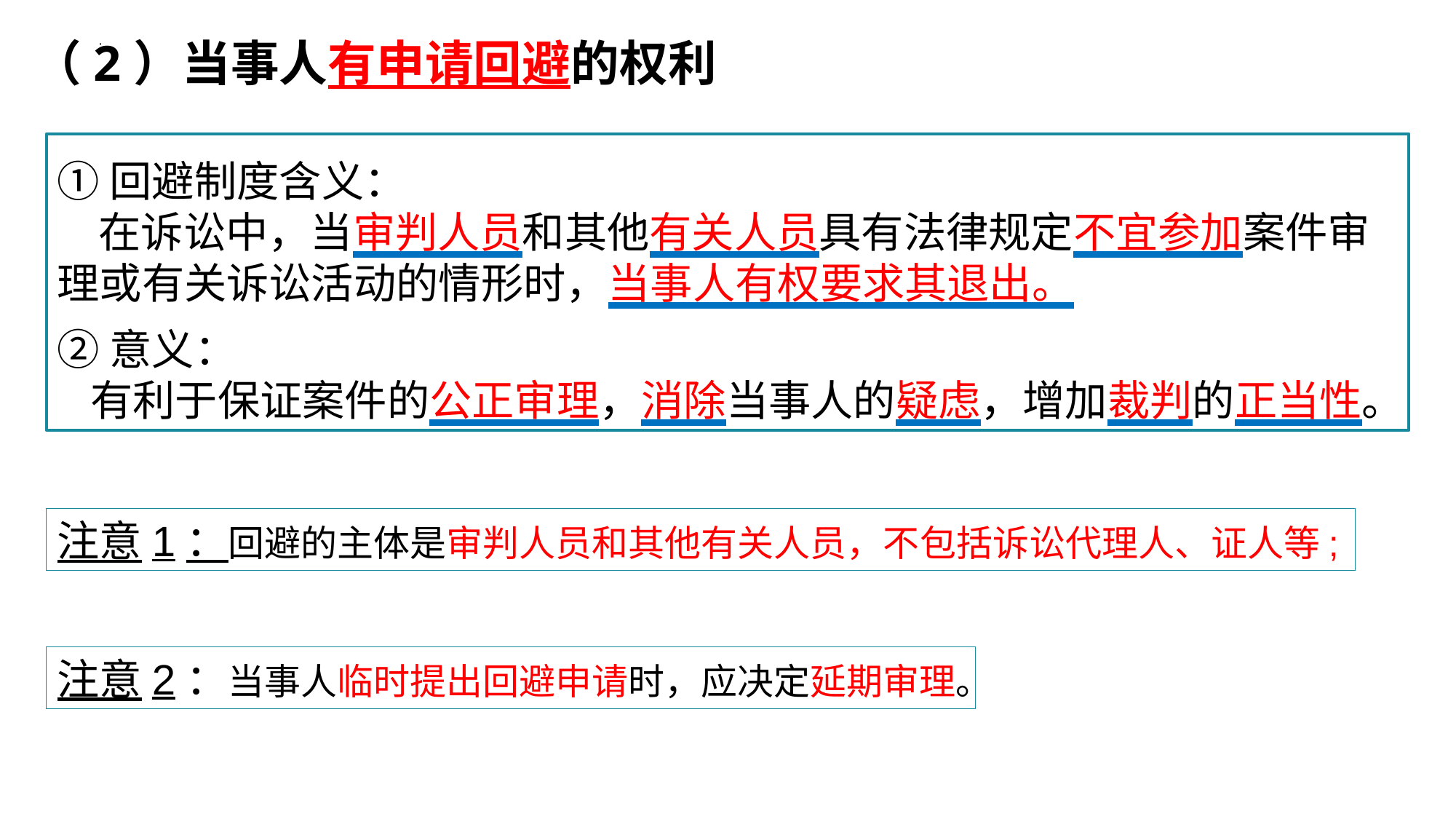

（2）当事人有申请回避的权利
①回避制度含义：
    在诉讼中，当审判人员和其他有关人员具有法律规定不宜参加案件审理或有关诉讼活动的情形时，当事人有权要求其退出。
②意义：
   有利于保证案件的公正审理，消除当事人的疑虑，增加裁判的正当性。
注意1：回避的主体是审判人员和其他有关人员，不包括诉讼代理人、证人等;
注意2：当事人临时提出回避申请时，应决定延期审理。